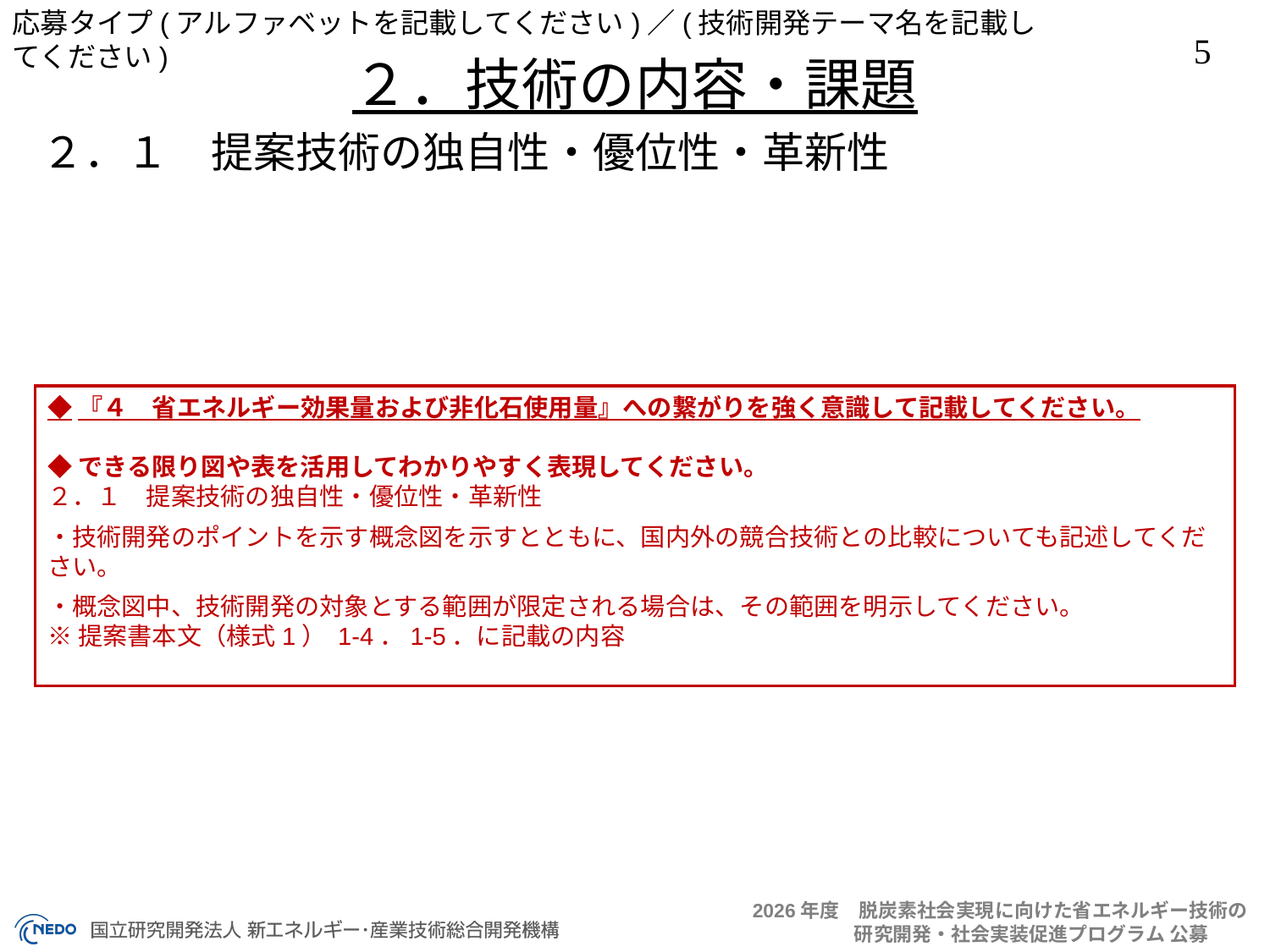

２．技術の内容・課題
２．１　提案技術の独自性・優位性・革新性

◆『４　省エネルギー効果量および非化石使用量』への繋がりを強く意識して記載してください。

◆できる限り図や表を活用してわかりやすく表現してください。
２．１　提案技術の独自性・優位性・革新性
・技術開発のポイントを示す概念図を示すとともに、国内外の競合技術との比較についても記述してください。
・概念図中、技術開発の対象とする範囲が限定される場合は、その範囲を明示してください。
※提案書本文（様式1） 1-4．1-5．に記載の内容